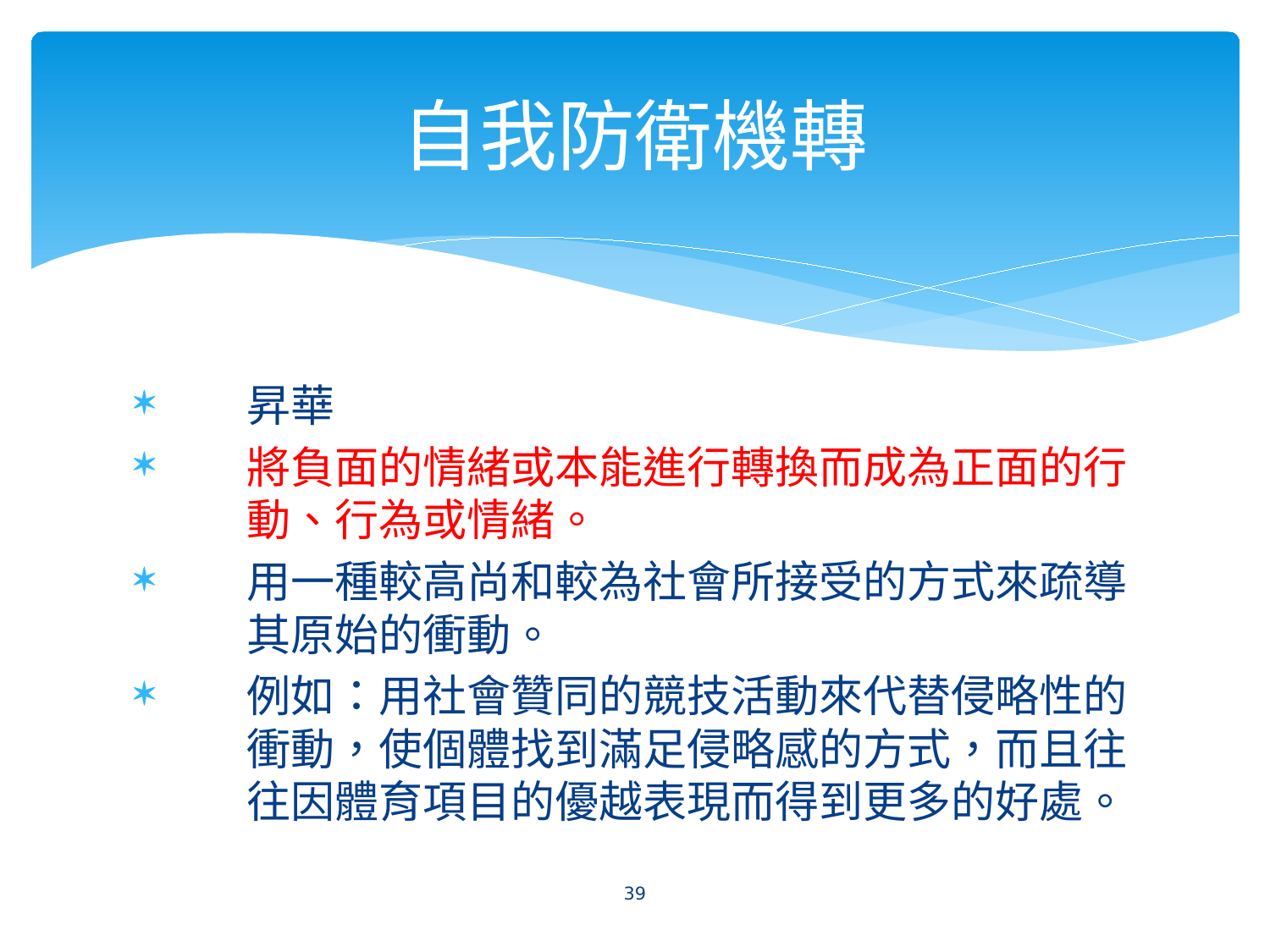

# 自我防衛機轉
昇華
將負面的情緒或本能進行轉換而成為正面的行動、行為或情緒。
用一種較高尚和較為社會所接受的方式來疏導其原始的衝動。
例如：用社會贊同的競技活動來代替侵略性的衝動，使個體找到滿足侵略感的方式，而且往往因體育項目的優越表現而得到更多的好處。
39